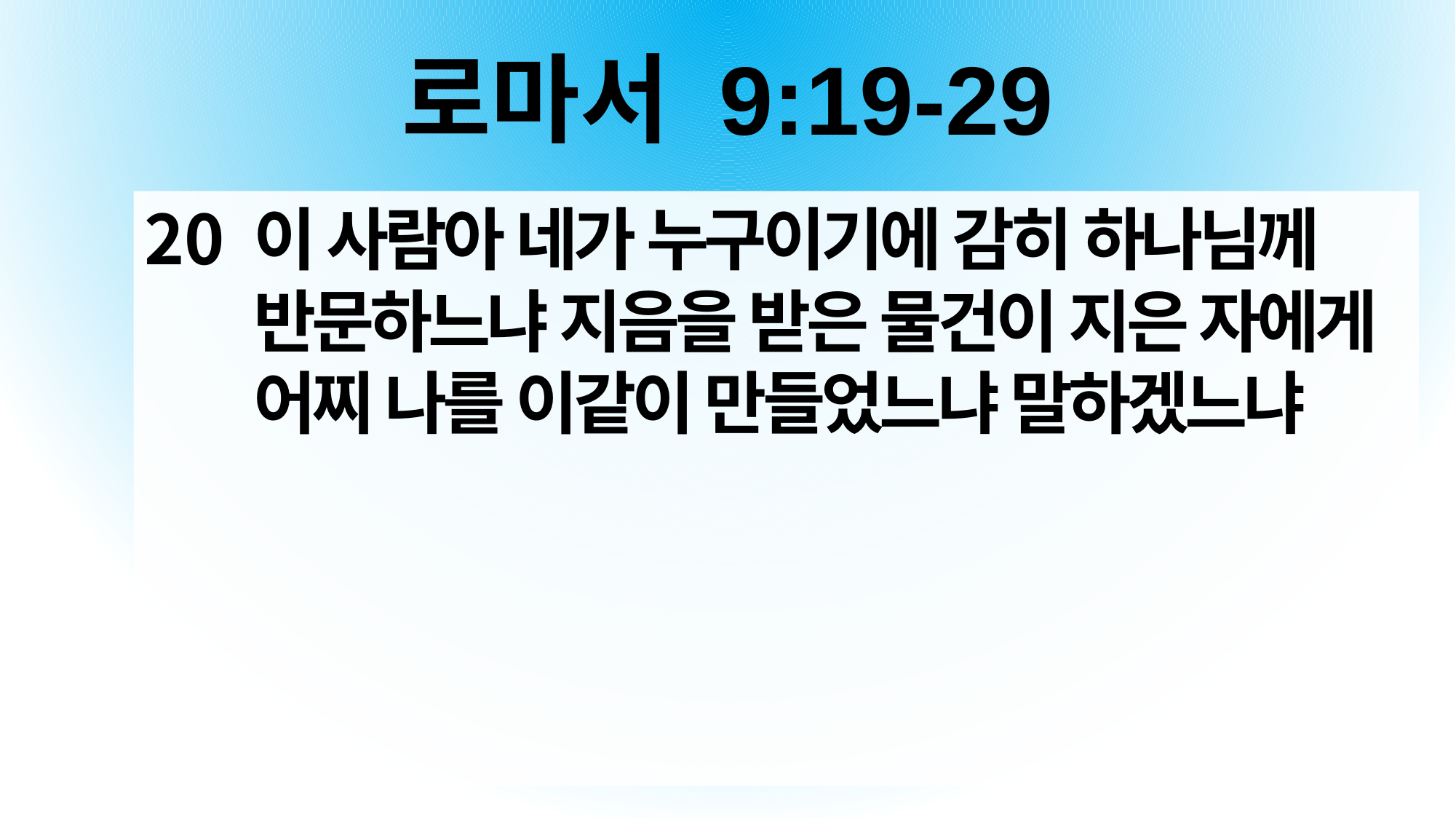

# 로마서 9:19-29
이 사람아 네가 누구이기에 감히 하나님께 반문하느냐 지음을 받은 물건이 지은 자에게 어찌 나를 이같이 만들었느냐 말하겠느냐